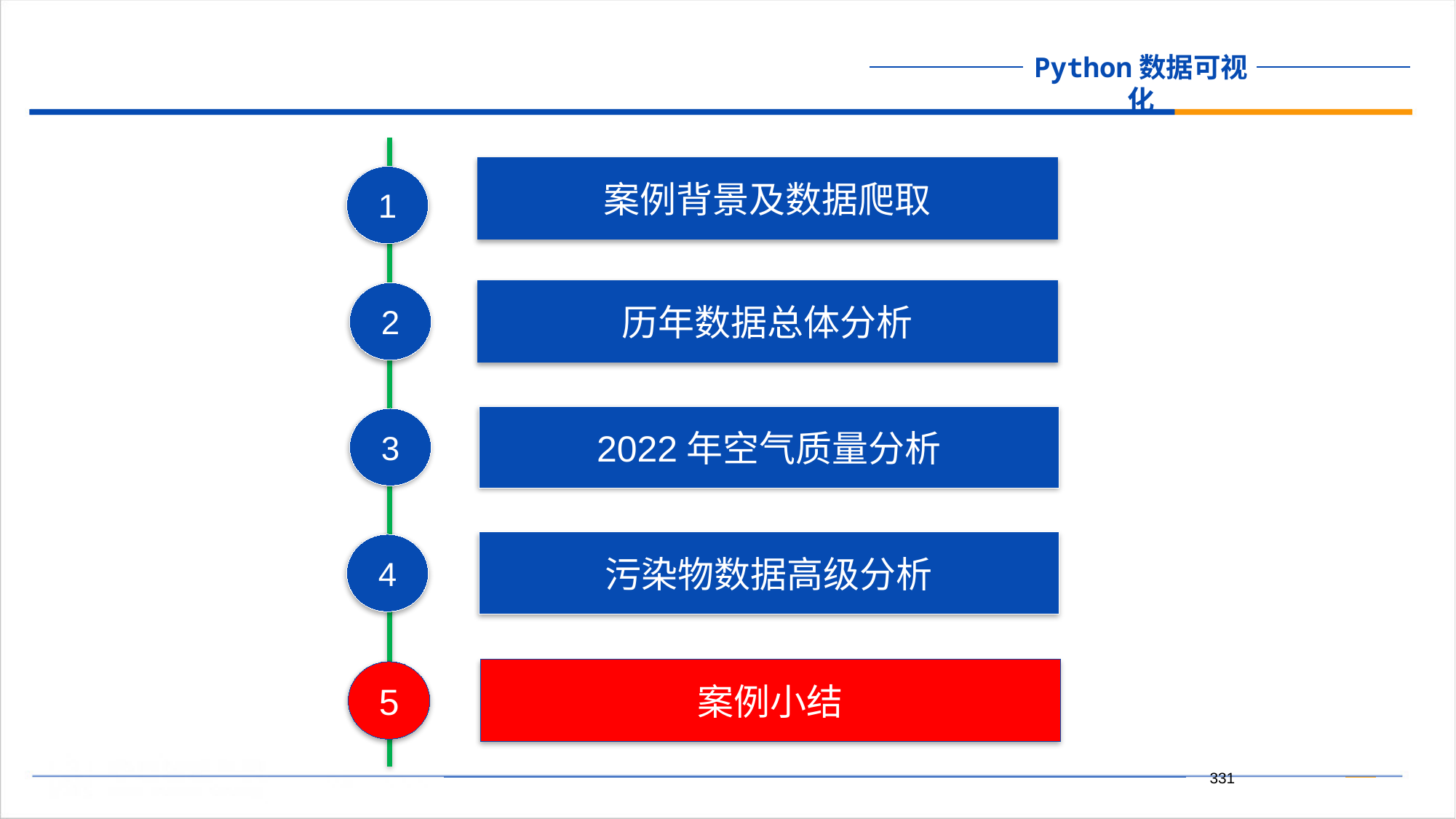

案例背景及数据爬取
1
历年数据总体分析
2
2022年空气质量分析
3
污染物数据高级分析
4
案例小结
5